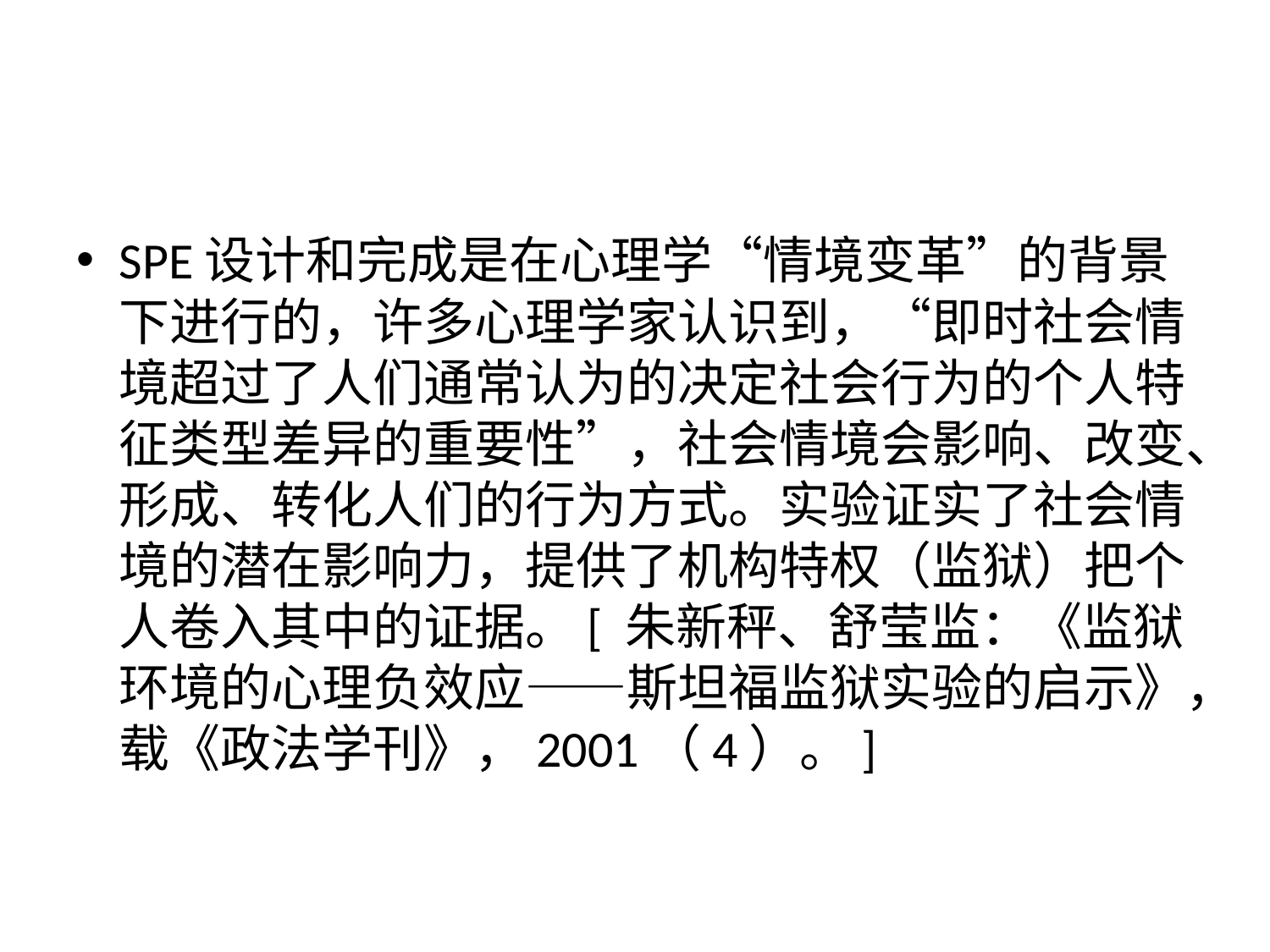

#
SPE设计和完成是在心理学“情境变革”的背景下进行的，许多心理学家认识到，“即时社会情境超过了人们通常认为的决定社会行为的个人特征类型差异的重要性”，社会情境会影响、改变、形成、转化人们的行为方式。实验证实了社会情境的潜在影响力，提供了机构特权（监狱）把个人卷入其中的证据。[ 朱新秤、舒莹监：《监狱环境的心理负效应——斯坦福监狱实验的启示》，载《政法学刊》，2001（4）。]